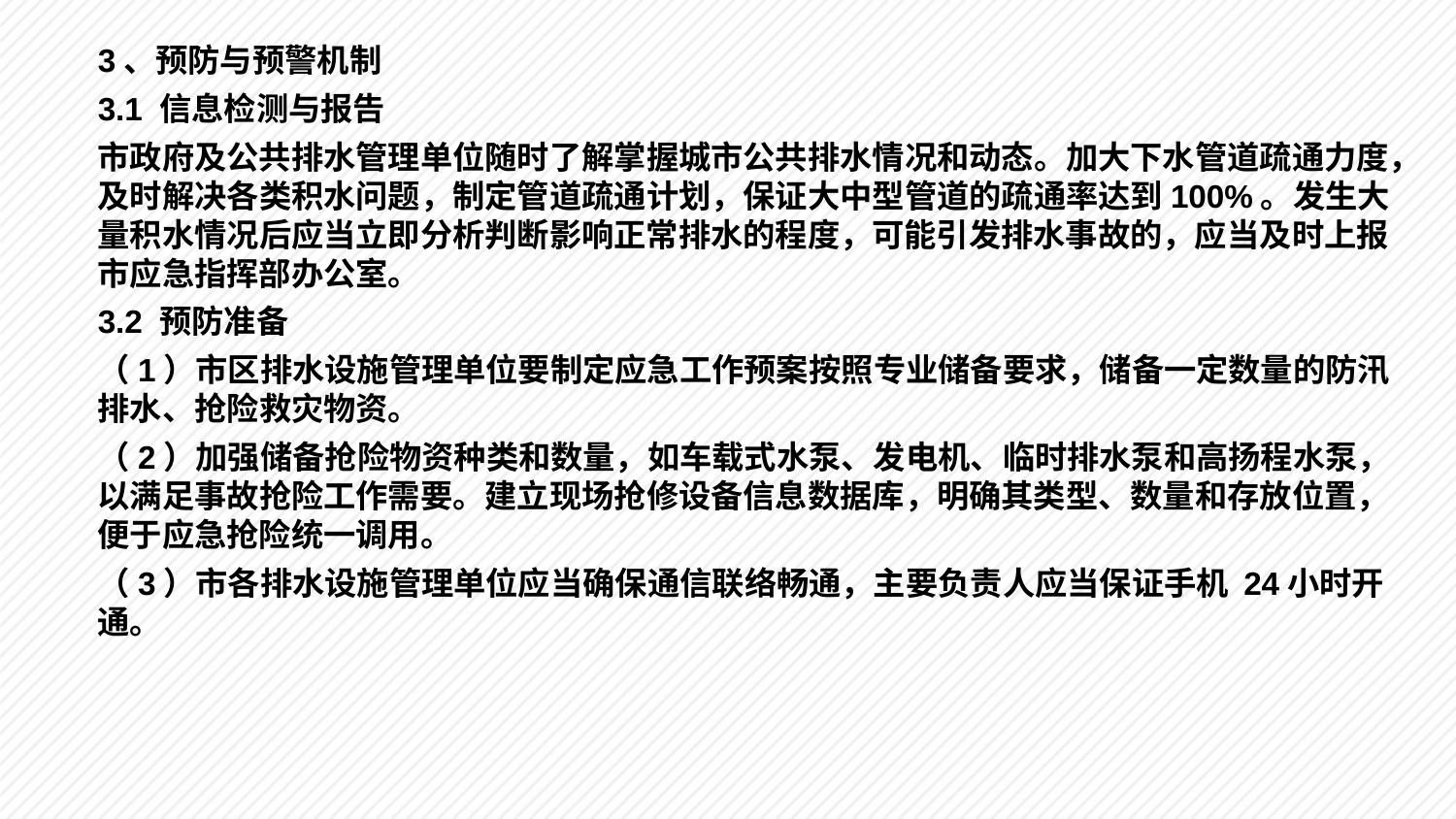

3、预防与预警机制
3.1 信息检测与报告
市政府及公共排水管理单位随时了解掌握城市公共排水情况和动态。加大下水管道疏通力度，及时解决各类积水问题，制定管道疏通计划，保证大中型管道的疏通率达到100%。发生大量积水情况后应当立即分析判断影响正常排水的程度，可能引发排水事故的，应当及时上报市应急指挥部办公室。
3.2 预防准备
（1）市区排水设施管理单位要制定应急工作预案按照专业储备要求，储备一定数量的防汛排水、抢险救灾物资。
（2）加强储备抢险物资种类和数量，如车载式水泵、发电机、临时排水泵和高扬程水泵，以满足事故抢险工作需要。建立现场抢修设备信息数据库，明确其类型、数量和存放位置，便于应急抢险统一调用。
（3）市各排水设施管理单位应当确保通信联络畅通，主要负责人应当保证手机 24小时开通。